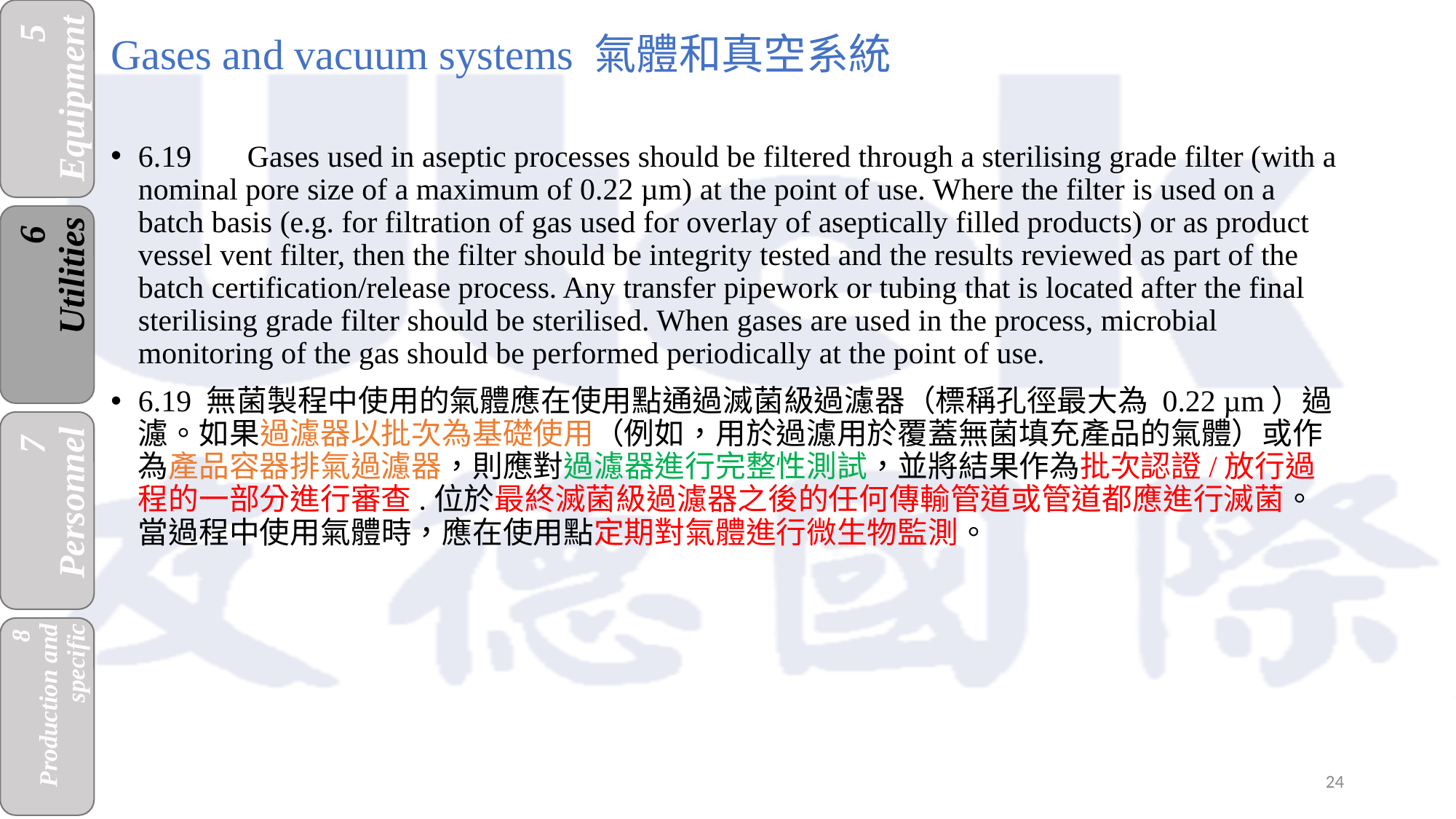

Gases and vacuum systems 氣體和真空系統

6.19	Gases used in aseptic processes should be filtered through a sterilising grade filter (with a nominal pore size of a maximum of 0.22 µm) at the point of use. Where the filter is used on a batch basis (e.g. for filtration of gas used for overlay of aseptically filled products) or as product vessel vent filter, then the filter should be integrity tested and the results reviewed as part of the batch certification/release process. Any transfer pipework or tubing that is located after the final sterilising grade filter should be sterilised. When gases are used in the process, microbial monitoring of the gas should be performed periodically at the point of use.
6.19 無菌製程中使用的氣體應在使用點通過滅菌級過濾器（標稱孔徑最大為 0.22 µm）過濾。如果過濾器以批次為基礎使用（例如，用於過濾用於覆蓋無菌填充產品的氣體）或作為產品容器排氣過濾器，則應對過濾器進行完整性測試，並將結果作為批次認證/放行過程的一部分進行審查.位於最終滅菌級過濾器之後的任何傳輸管道或管道都應進行滅菌。當過程中使用氣體時，應在使用點定期對氣體進行微生物監測。

24